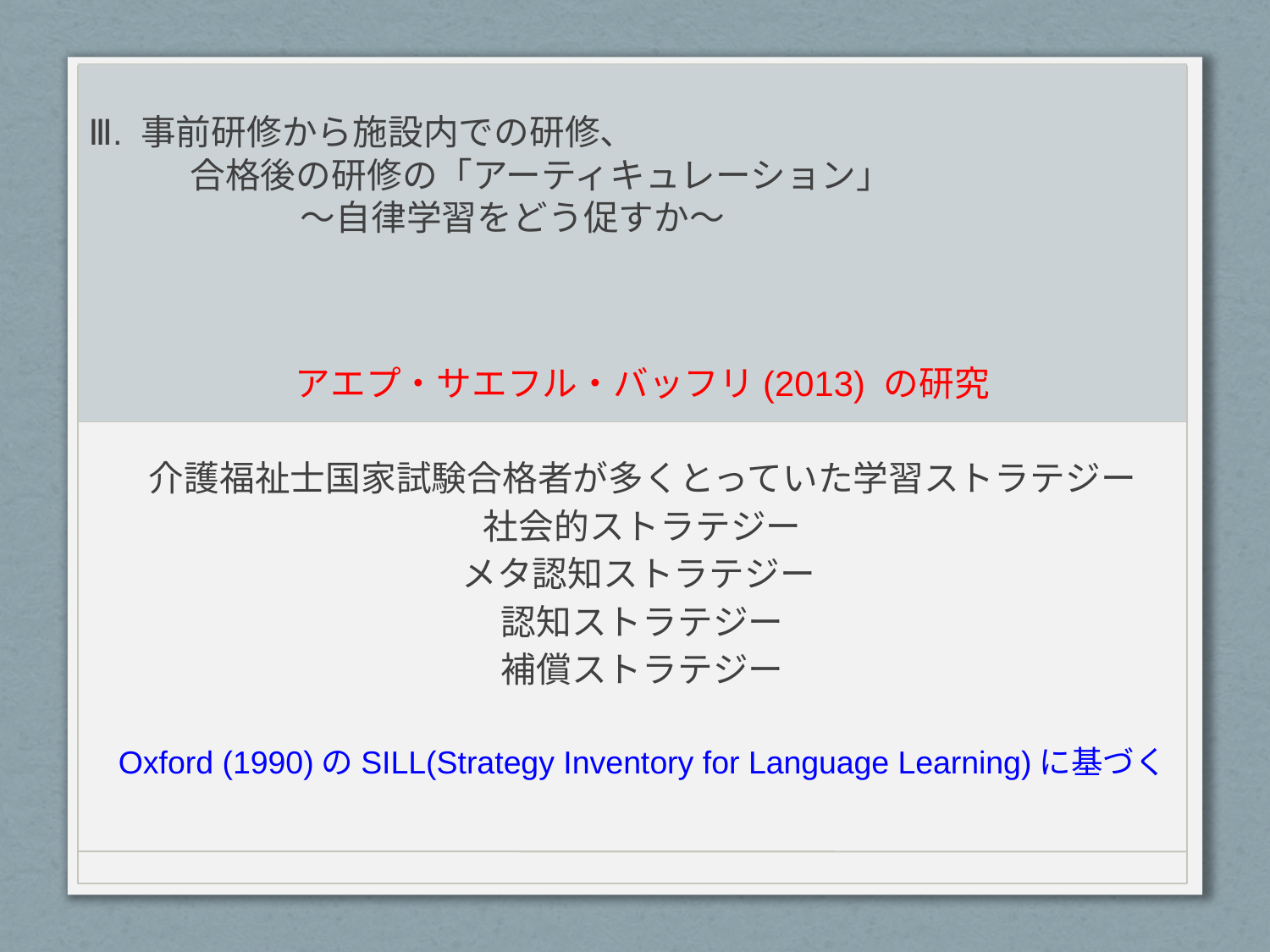

# Ⅲ. 事前研修から施設内での研修、 合格後の研修の「アーティキュレーション」 　　　　　　〜自律学習をどう促すか〜
アエプ・サエフル・バッフリ(2013) の研究

介護福祉士国家試験合格者が多くとっていた学習ストラテジー
社会的ストラテジー
メタ認知ストラテジー
認知ストラテジー
補償ストラテジー

Oxford (1990)のSILL(Strategy Inventory for Language Learning)に基づく